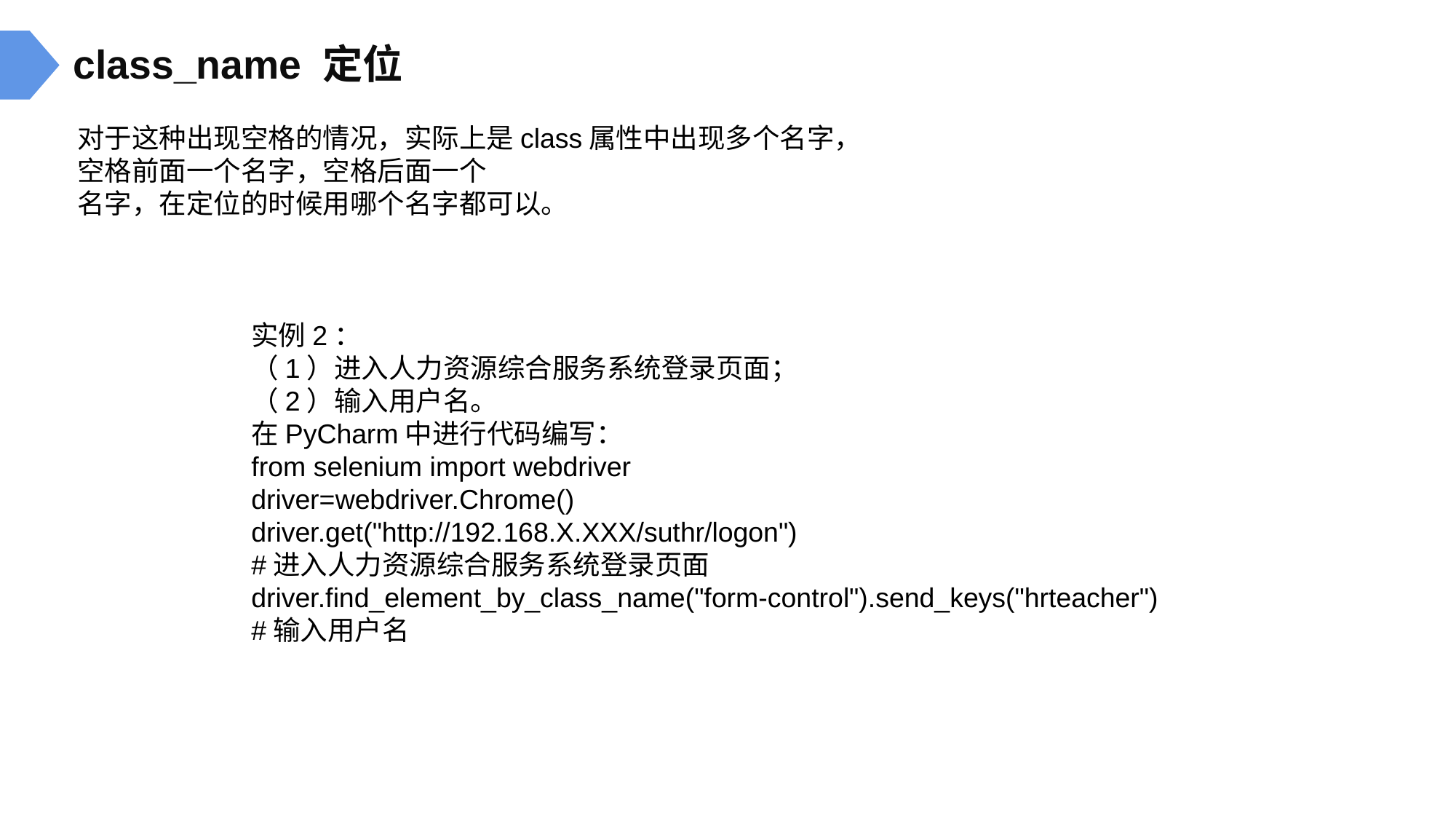

class_name 定位
对于这种出现空格的情况，实际上是class属性中出现多个名字，空格前面一个名字，空格后面一个
名字，在定位的时候用哪个名字都可以。
实例2：
（1）进入人力资源综合服务系统登录页面；
（2）输入用户名。
在PyCharm中进行代码编写：
from selenium import webdriver
driver=webdriver.Chrome()
driver.get("http://192.168.X.XXX/suthr/logon")
#进入人力资源综合服务系统登录页面
driver.find_element_by_class_name("form-control").send_keys("hrteacher")
#输入用户名